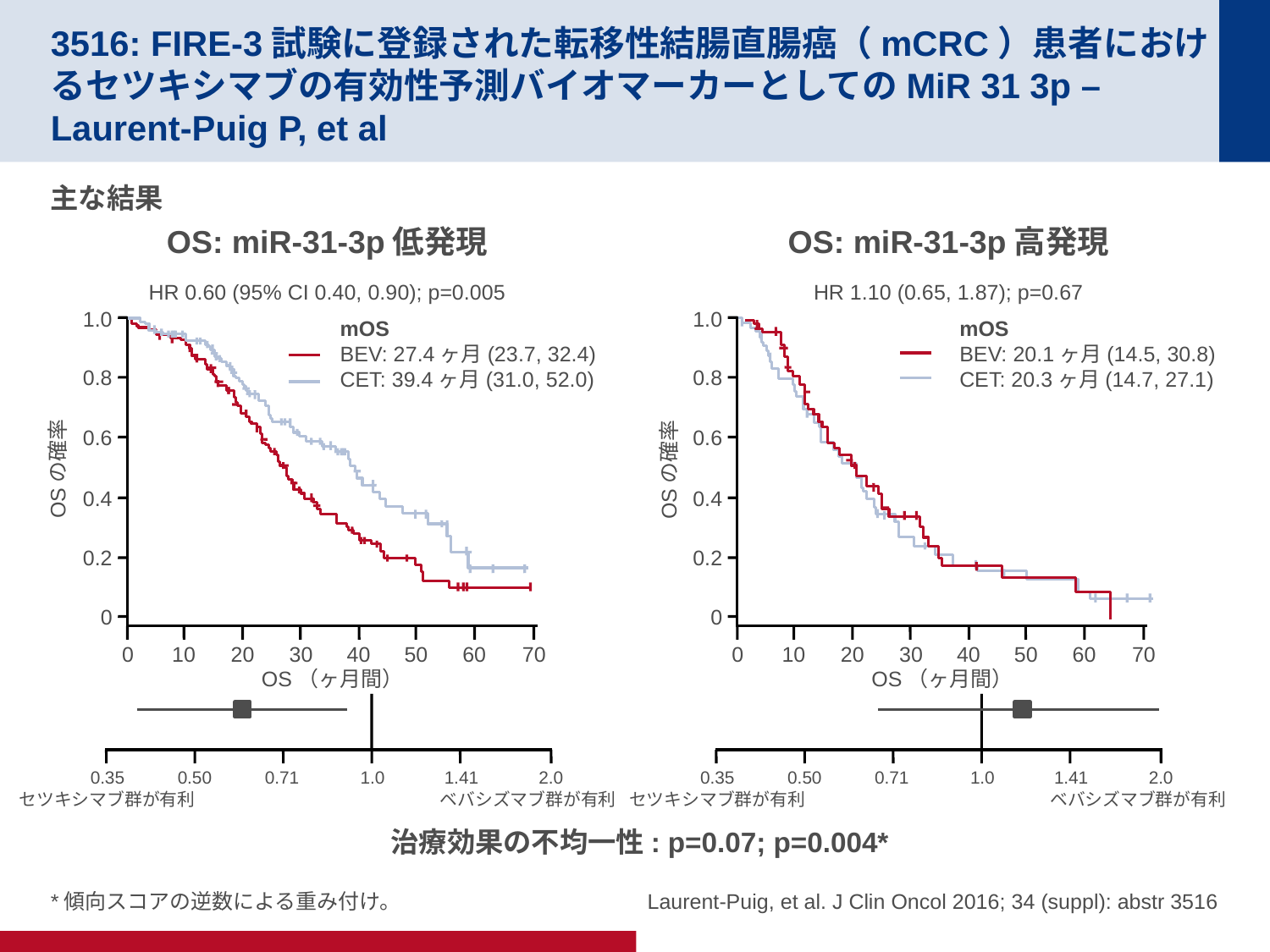

# 3516: FIRE-3試験に登録された転移性結腸直腸癌（mCRC）患者におけるセツキシマブの有効性予測バイオマーカーとしてのMiR 31 3p – Laurent-Puig P, et al
主な結果

OS: miR-31-3p低発現
OS: miR-31-3p高発現
HR 0.60 (95% CI 0.40, 0.90); p=0.005
HR 1.10 (0.65, 1.87); p=0.67
1.0
mOS
BEV: 27.4ヶ月(23.7, 32.4)
CET: 39.4ヶ月(31.0, 52.0)

0.8

0.6

OSの確率
0.4

0.2

0

0
10
20
30
40
50
60
70
OS（ヶ月間）

0.35
0.50
0.71
1.0
1.41
2.0
セツキシマブ群が有利
ベバシズマブ群が有利
1.0
mOS
BEV: 20.1ヶ月(14.5, 30.8)
CET: 20.3ヶ月(14.7, 27.1)

0.8

0.6

OSの確率
0.4

0.2

0

0
10
20
30
40
50
60
70
OS（ヶ月間）

0.35
0.50
0.71
1.0
1.41
2.0
セツキシマブ群が有利
ベバシズマブ群が有利

治療効果の不均一性: p=0.07; p=0.004*
Laurent-Puig, et al. J Clin Oncol 2016; 34 (suppl): abstr 3516
*傾向スコアの逆数による重み付け。